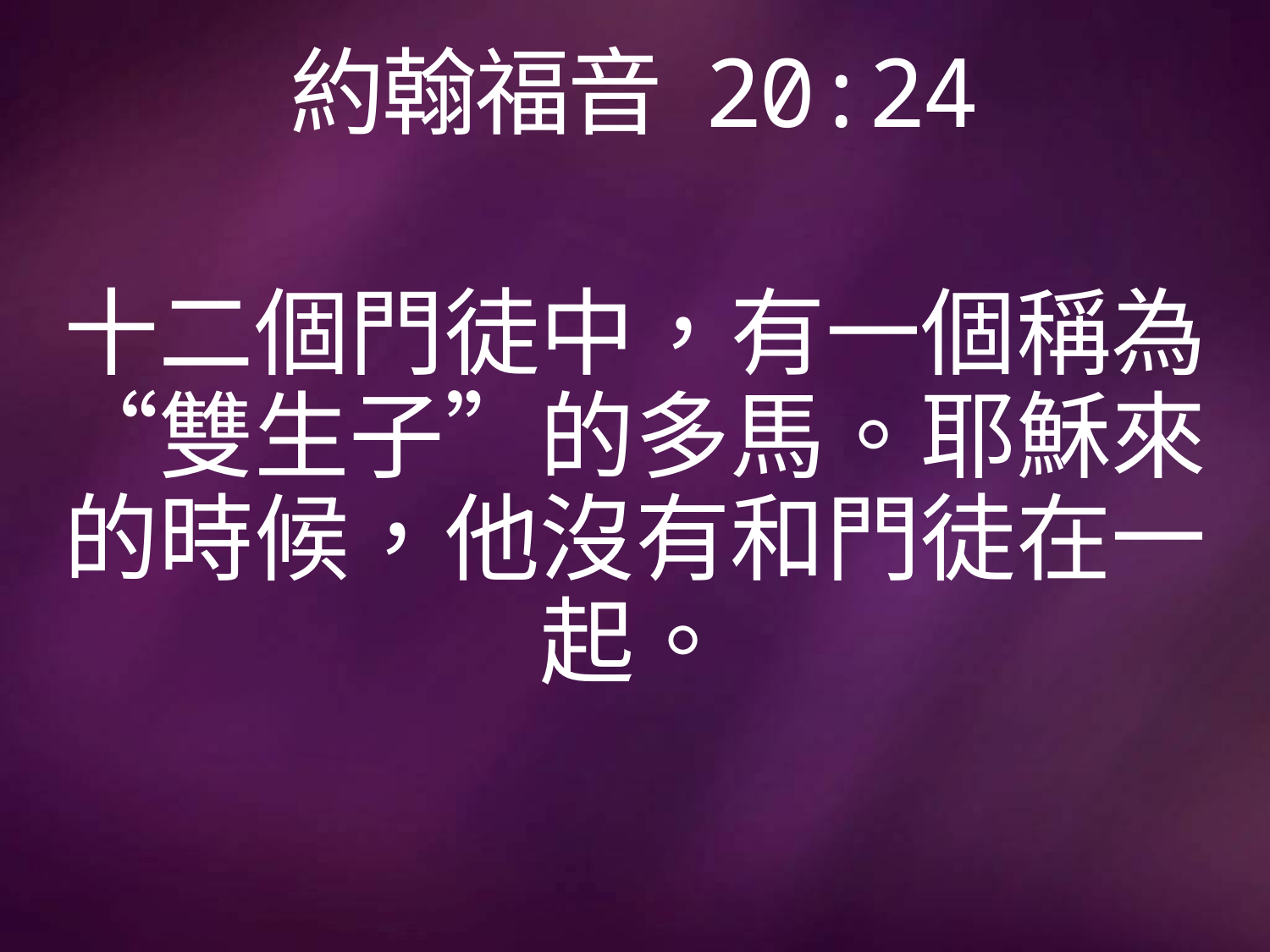

# 約翰福音 20:24
十二個門徒中，有一個稱為“雙生子”的多馬。耶穌來的時候，他沒有和門徒在一起。